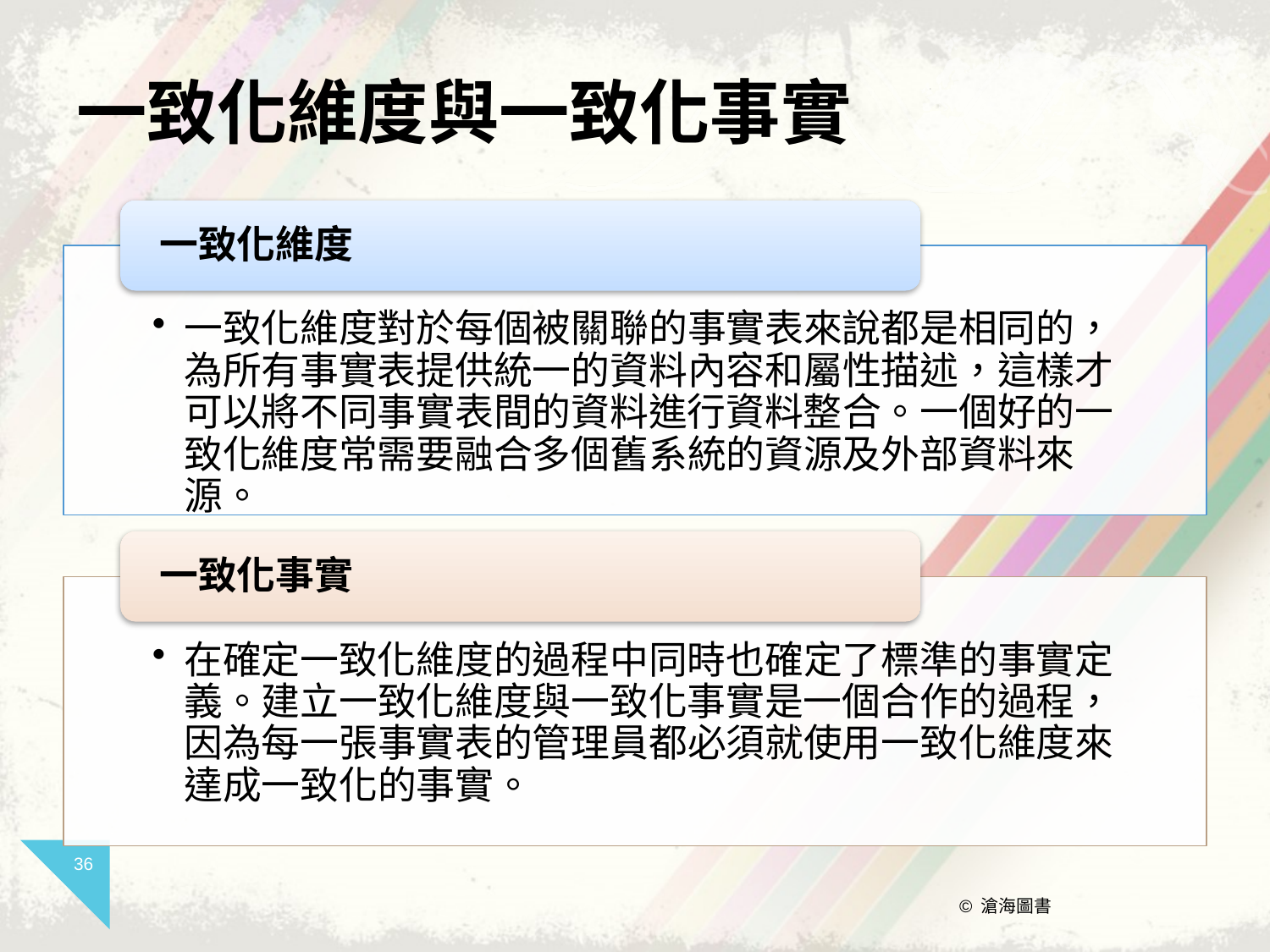

# 一致化維度與一致化事實
一致化維度對於每個被關聯的事實表來說都是相同的，為所有事實表提供統一的資料內容和屬性描述，這樣才可以將不同事實表間的資料進行資料整合。一個好的一致化維度常需要融合多個舊系統的資源及外部資料來源。
一致化維度
在確定一致化維度的過程中同時也確定了標準的事實定義。建立一致化維度與一致化事實是一個合作的過程，因為每一張事實表的管理員都必須就使用一致化維度來達成一致化的事實。
一致化事實
36
© 滄海圖書